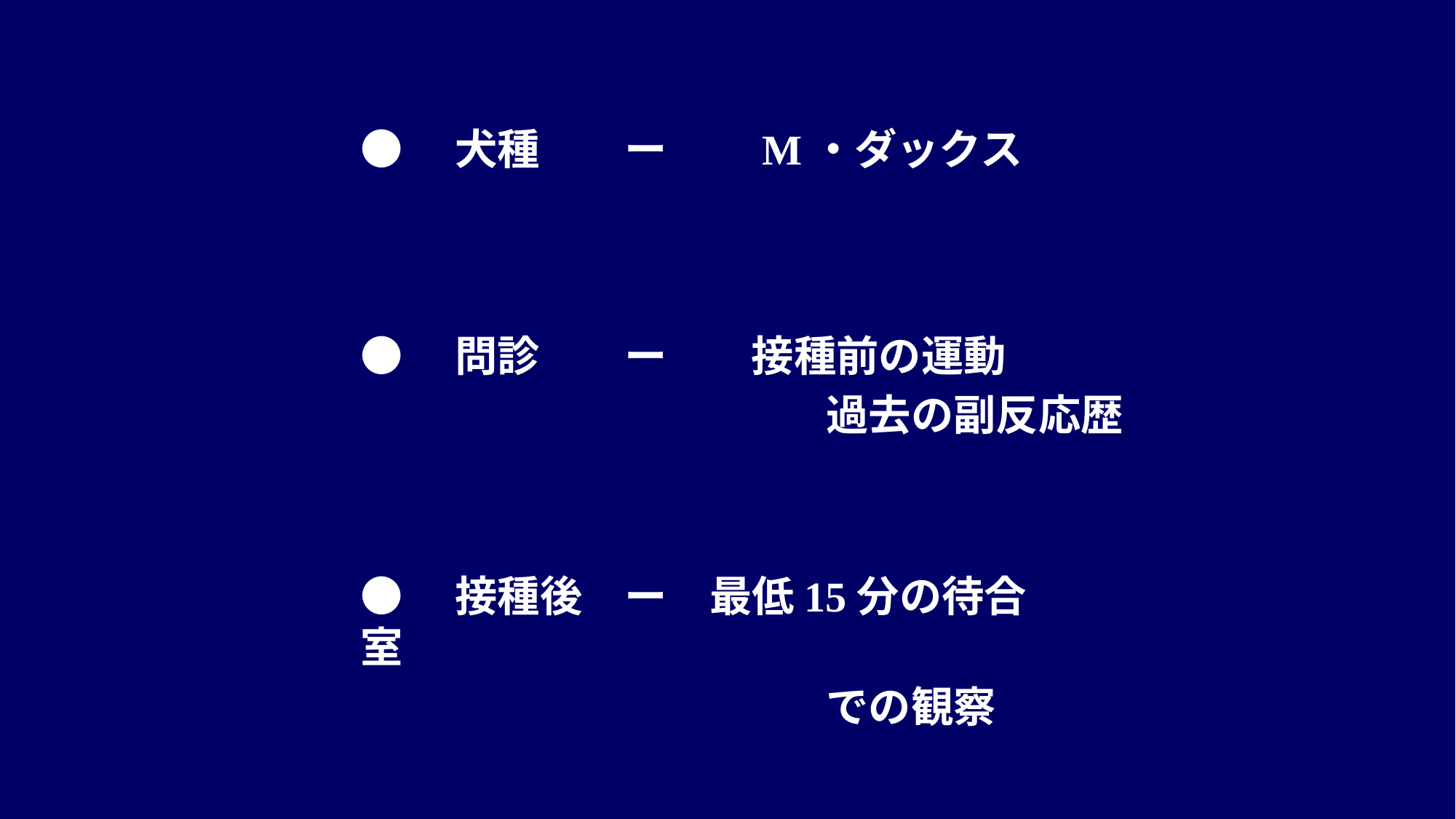

●　犬種　　ー　　M・ダックス
●　問診　　ー　　接種前の運動
　　　　　　　　　　　過去の副反応歴
●　接種後　ー　最低15分の待合室
　　　　　　　　　　　での観察